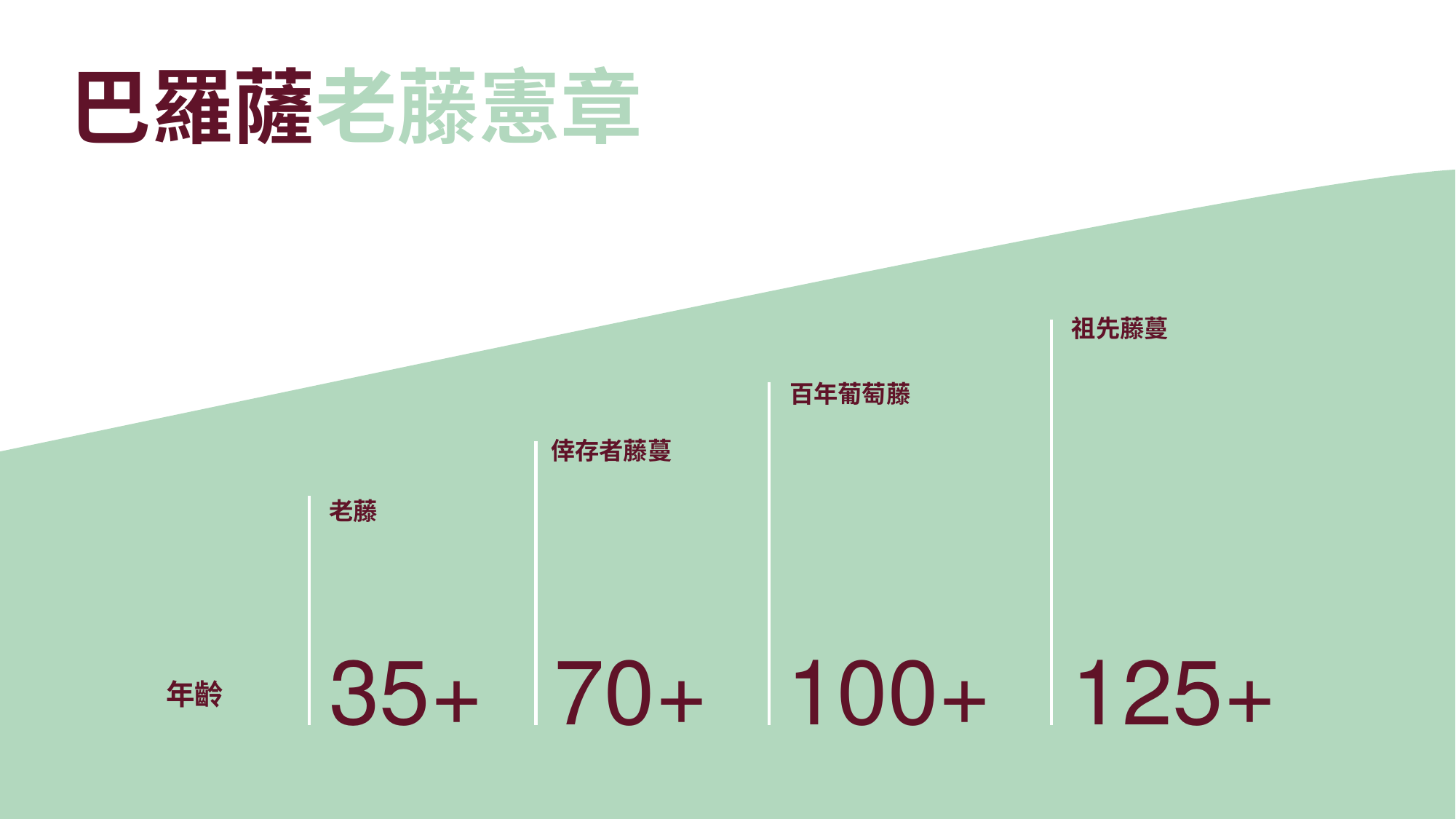

巴羅薩老藤憲章

祖先藤蔓
百年葡萄藤
倖存者藤蔓
老藤
35+
70+
100+
125+
年齡